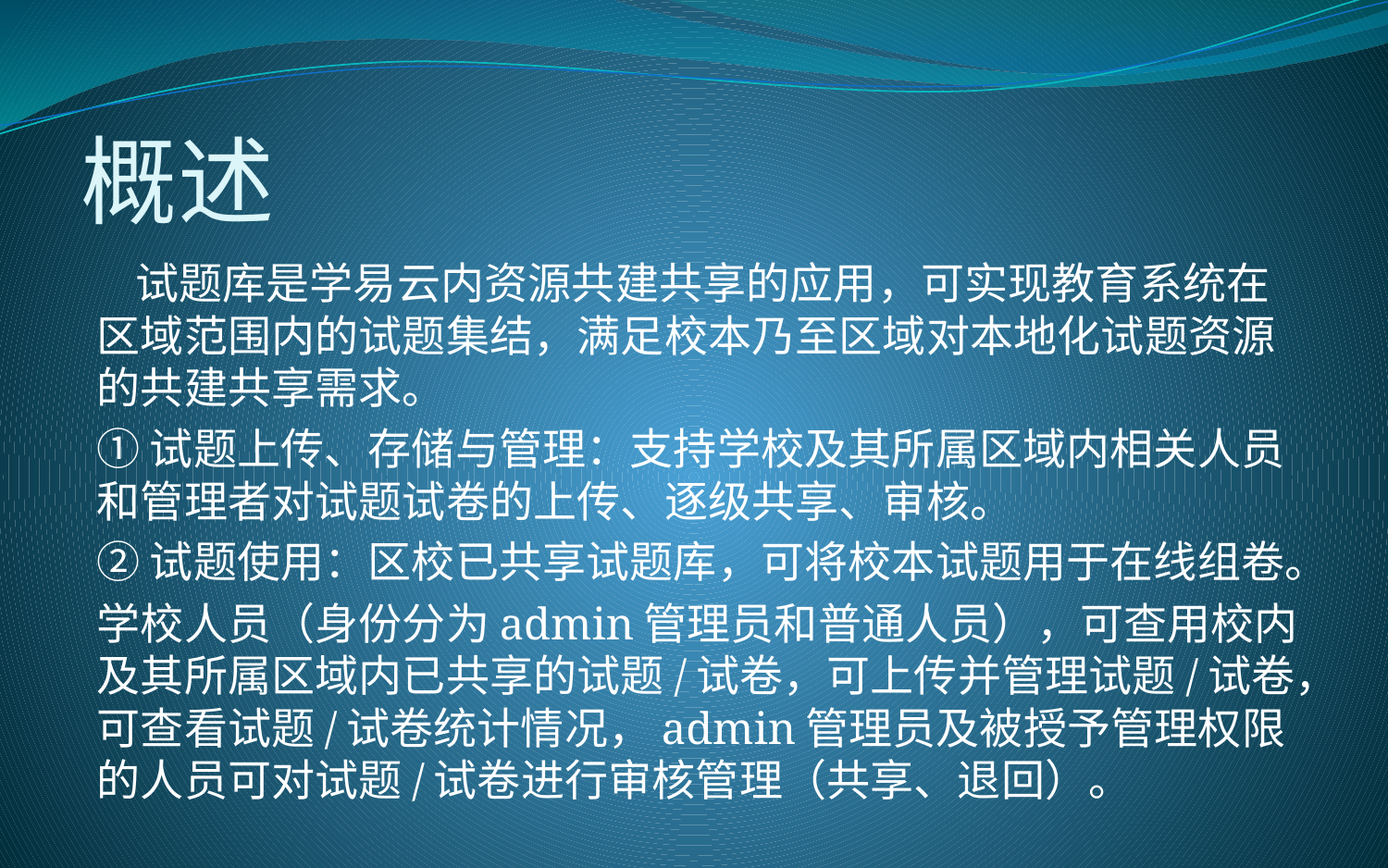

# 概述
   试题库是学易云内资源共建共享的应用，可实现教育系统在区域范围内的试题集结，满足校本乃至区域对本地化试题资源的共建共享需求。
①试题上传、存储与管理：支持学校及其所属区域内相关人员和管理者对试题试卷的上传、逐级共享、审核。
②试题使用：区校已共享试题库，可将校本试题用于在线组卷。
学校人员（身份分为admin管理员和普通人员），可查用校内及其所属区域内已共享的试题/试卷，可上传并管理试题/试卷，可查看试题/试卷统计情况，admin管理员及被授予管理权限的人员可对试题/试卷进行审核管理（共享、退回）。